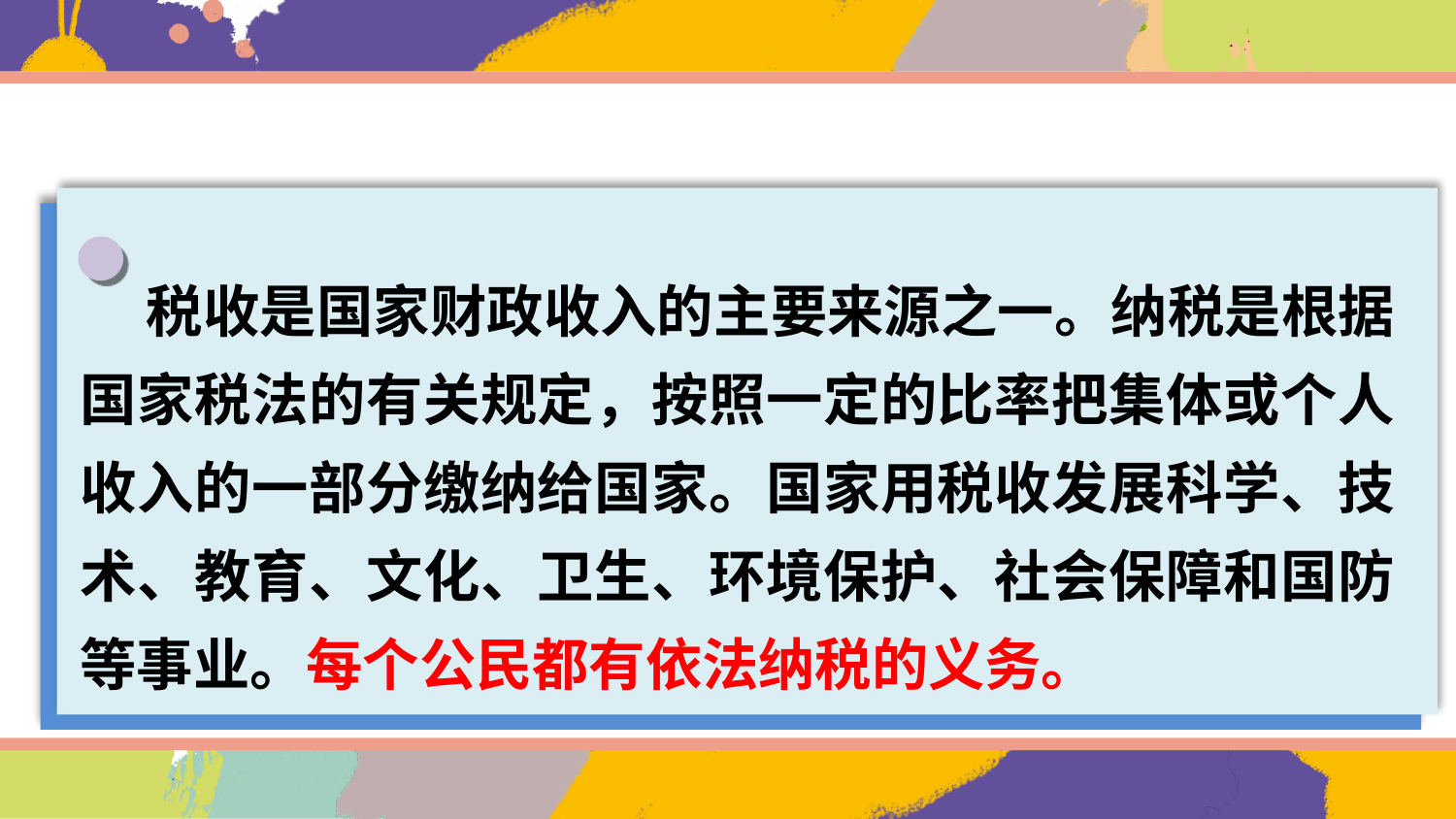

税收是国家财政收入的主要来源之一。纳税是根据国家税法的有关规定，按照一定的比率把集体或个人收入的一部分缴纳给国家。国家用税收发展科学、技术、教育、文化、卫生、环境保护、社会保障和国防等事业。每个公民都有依法纳税的义务。